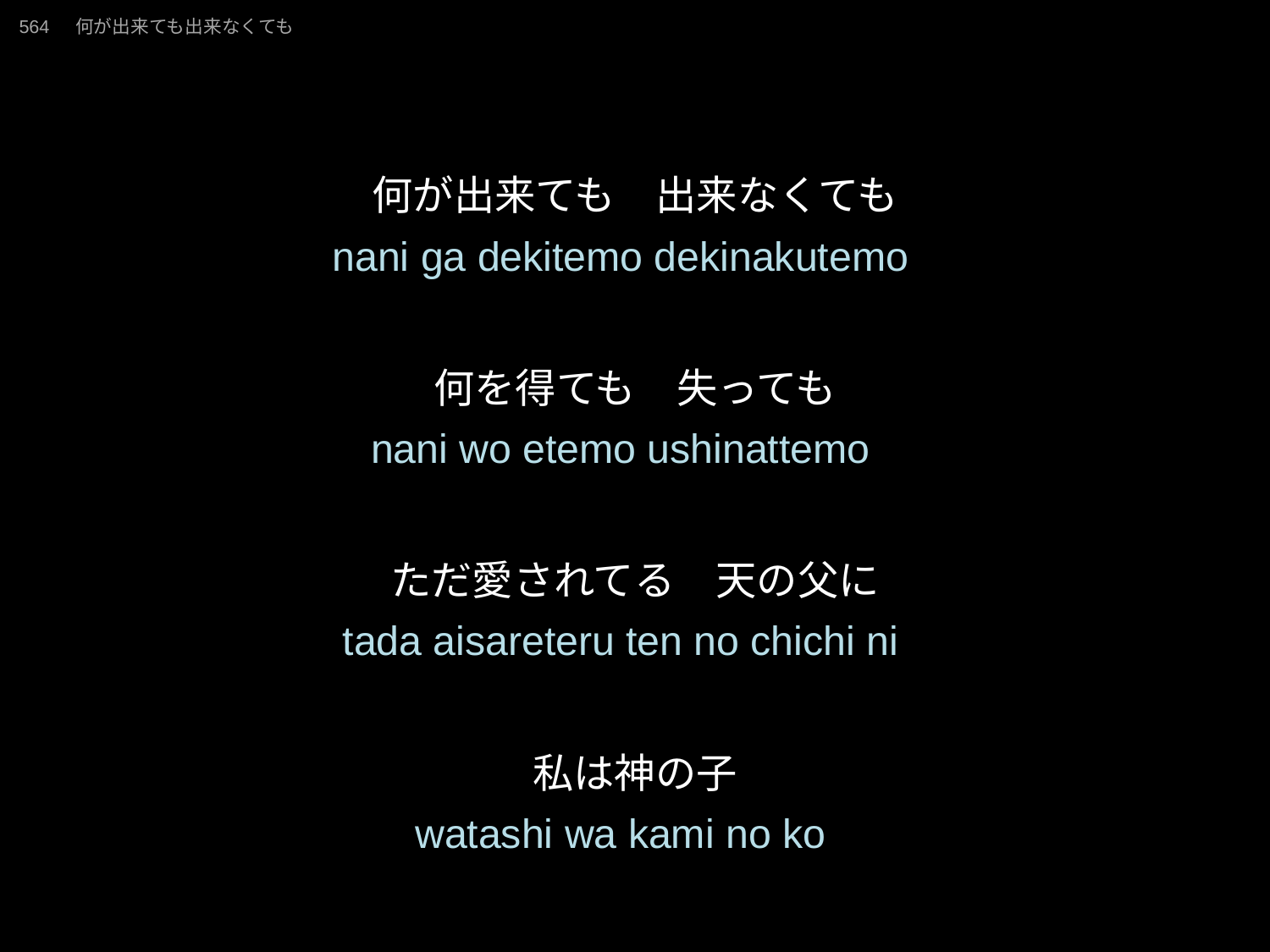

221023-Yoshiya-pp.ppt
なにができてもできなくても
564　何が出来ても出来なくても
★W
★４
何が出来ても　出来なくても

何を得ても　失っても

ただ愛されてる　天の父に

私は神の子
nani ga dekitemo dekinakutemo

nani wo etemo ushinattemo

tada aisareteru ten no chichi ni

watashi wa kami no ko